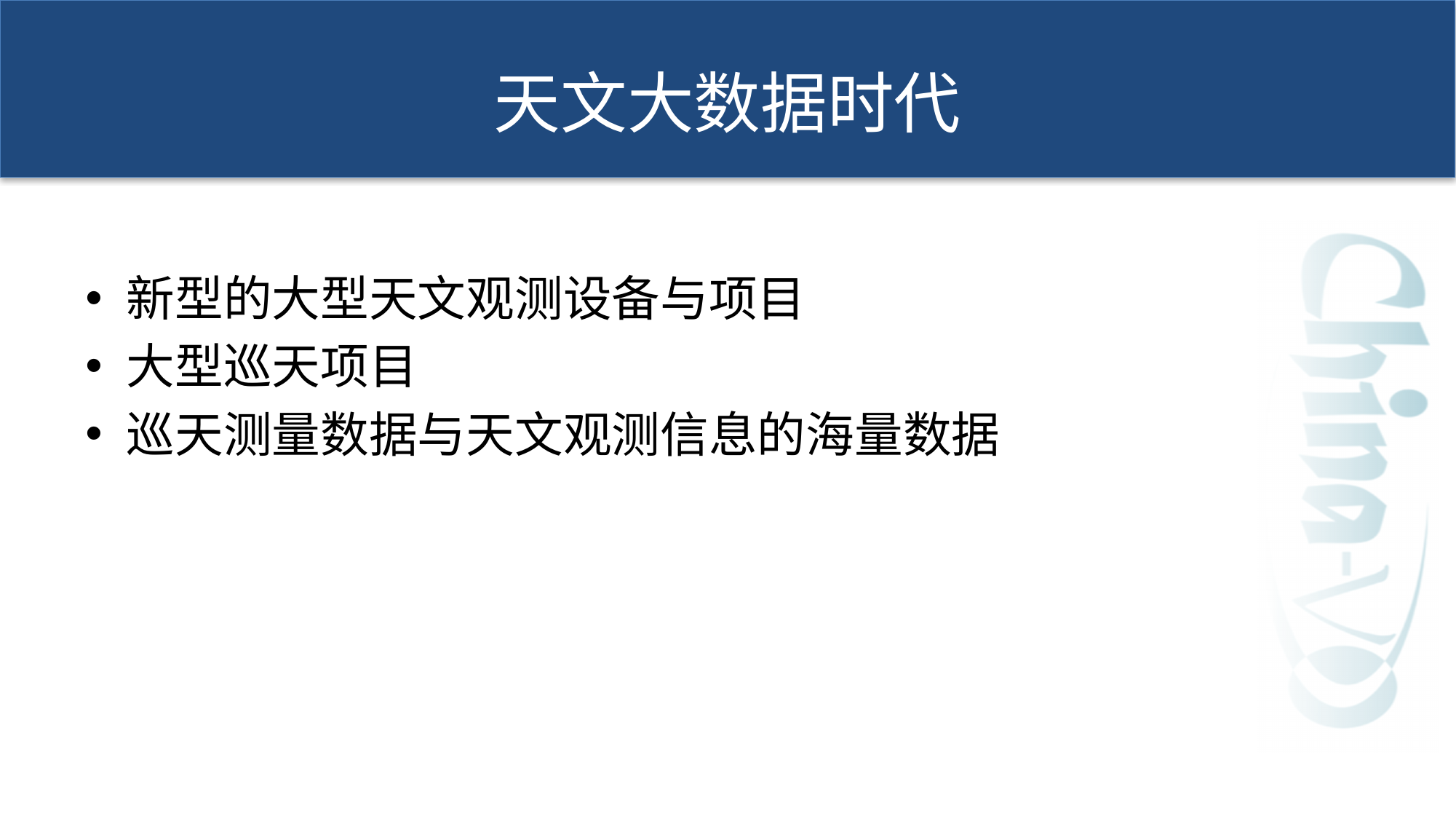

# 天文大数据时代

新型的大型天文观测设备与项目
大型巡天项目
巡天测量数据与天文观测信息的海量数据